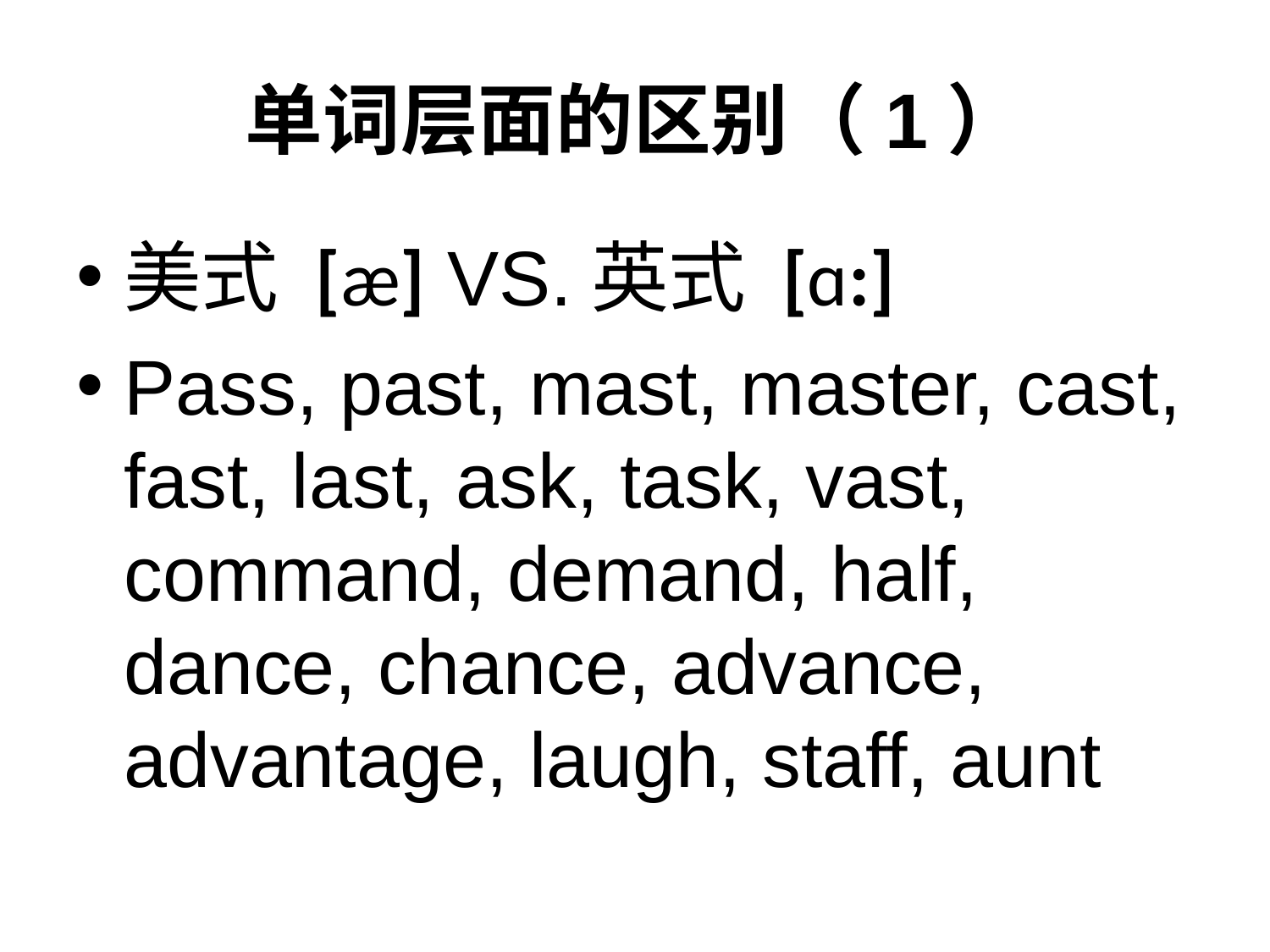

# 单词层面的区别（1）
美式 [æ] VS.英式 [ɑ:]
Pass, past, mast, master, cast, fast, last, ask, task, vast, command, demand, half, dance, chance, advance, advantage, laugh, staff, aunt